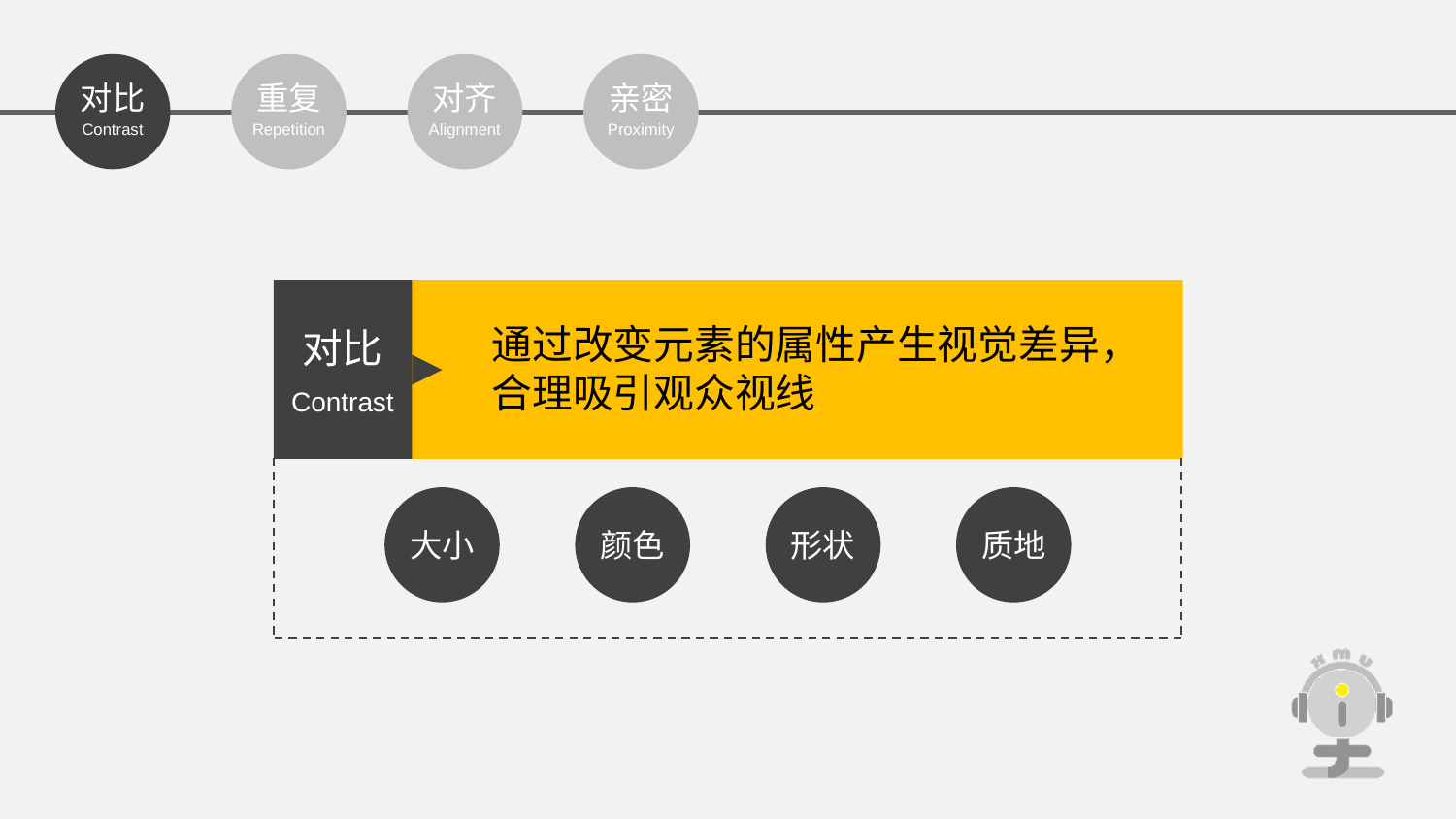

对比
Contrast

重复
Repetition

对齐
Alignment

亲密
Proximity

通过改变元素的属性产生视觉差异，合理吸引观众视线
对比
Contrast

大小

颜色

形状

质地